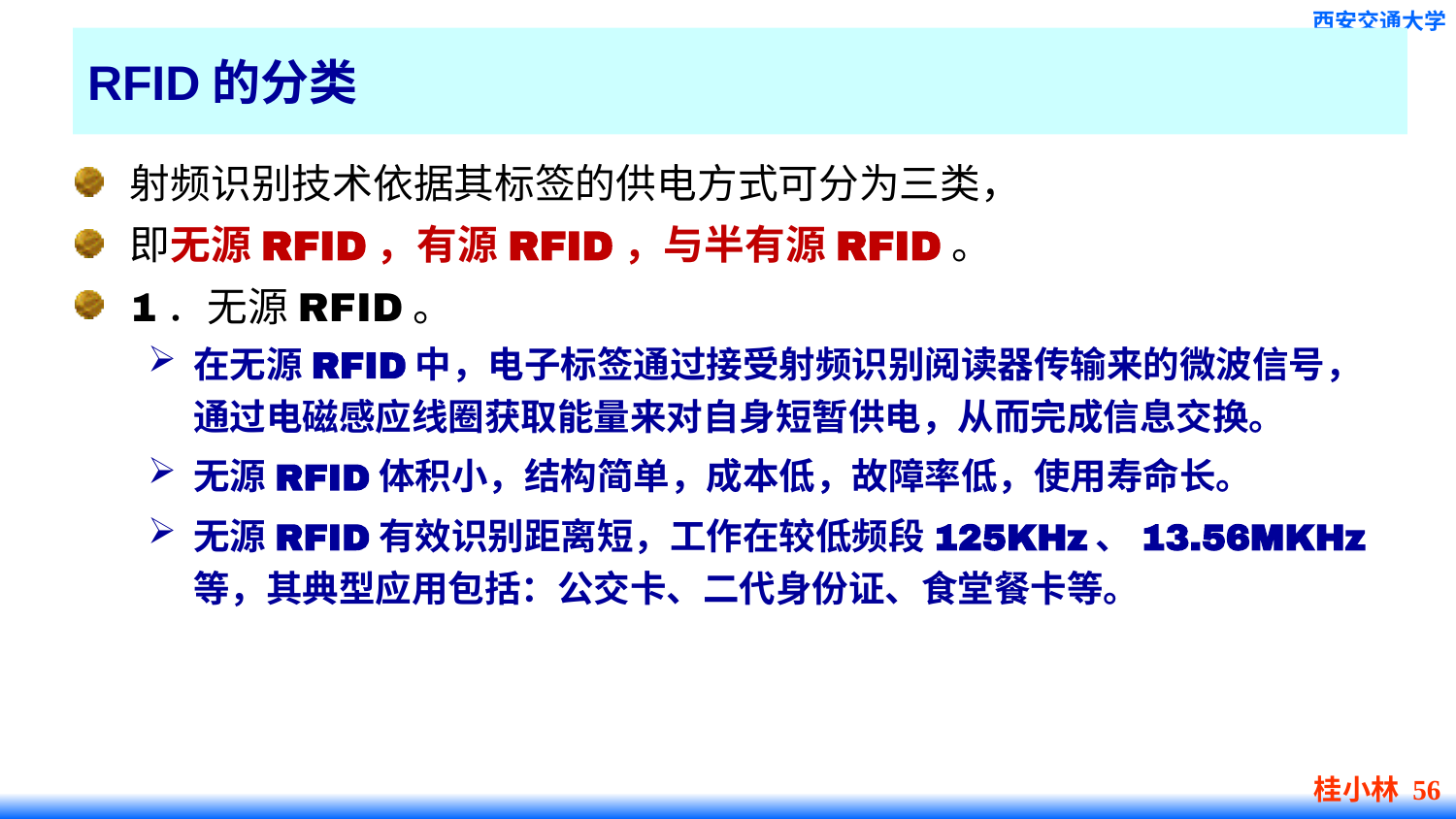

# RFID的分类
射频识别技术依据其标签的供电方式可分为三类，
即无源RFID，有源RFID，与半有源RFID。
1．无源RFID。
在无源RFID中，电子标签通过接受射频识别阅读器传输来的微波信号，通过电磁感应线圈获取能量来对自身短暂供电，从而完成信息交换。
无源RFID体积小，结构简单，成本低，故障率低，使用寿命长。
无源RFID有效识别距离短，工作在较低频段125KHz、13.56MKHz等，其典型应用包括：公交卡、二代身份证、食堂餐卡等。

桂小林 56